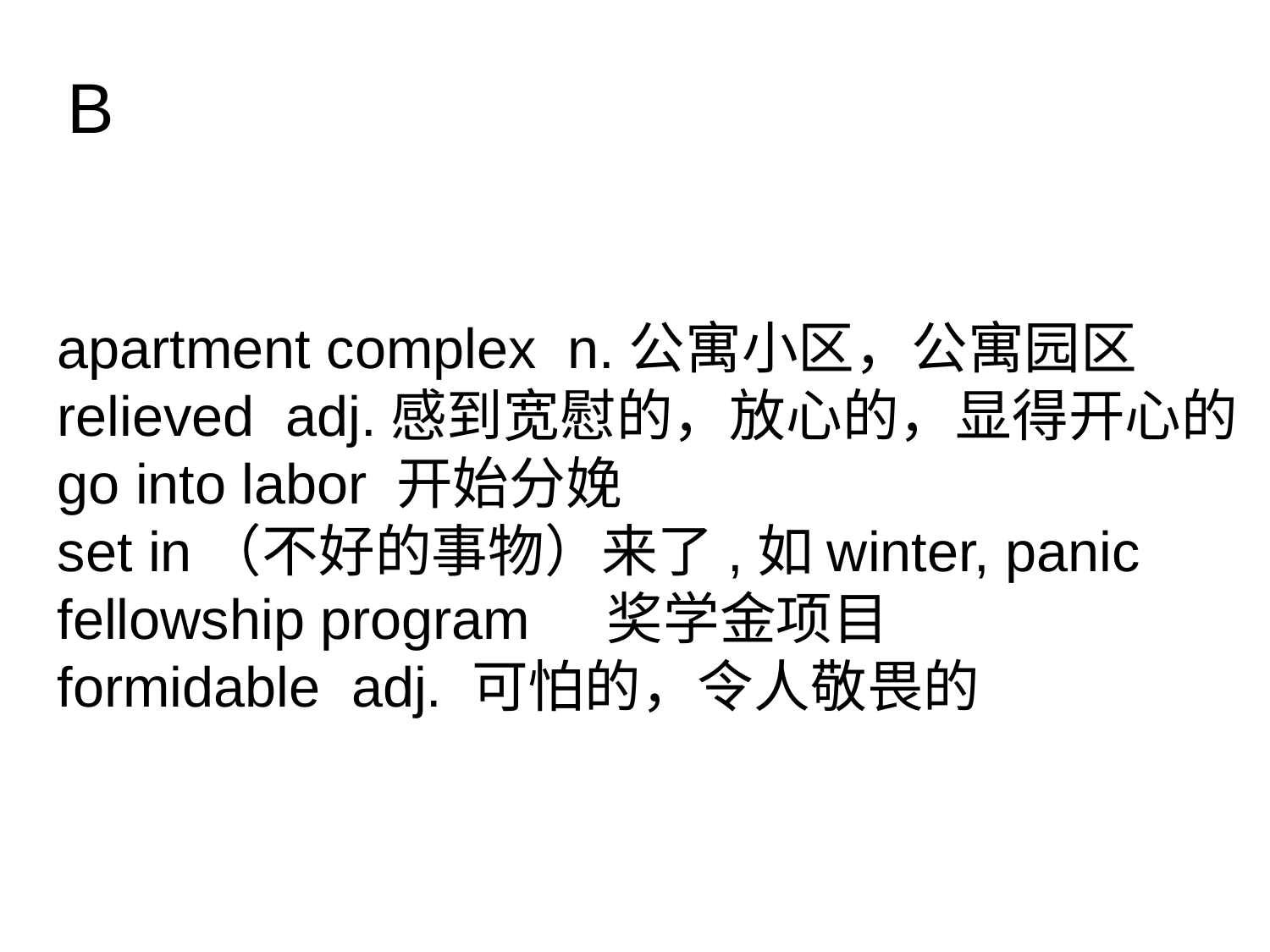

B
apartment complex  n.公寓小区，公寓园区
relieved  adj.感到宽慰的，放心的，显得开心的
go into labor 开始分娩
set in（不好的事物）来了,如winter, panic
fellowship program    奖学金项目
formidable  adj. 可怕的，令人敬畏的